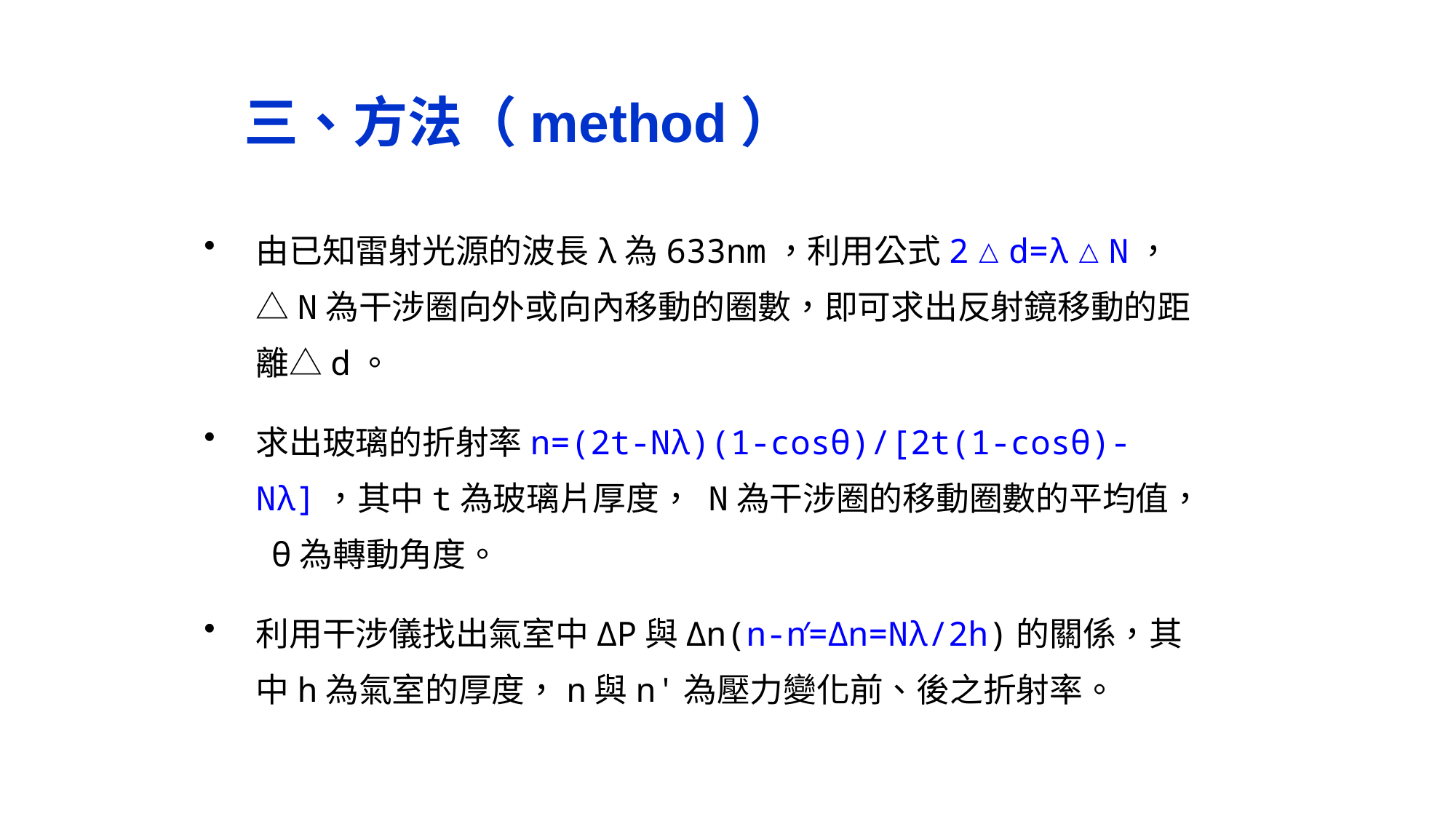

三、方法（method）
由已知雷射光源的波長λ為633nm，利用公式2△d=λ△N，△N為干涉圈向外或向內移動的圈數，即可求出反射鏡移動的距離△d。
求出玻璃的折射率n=(2t-Nλ)(1-cosθ)/[2t(1-cosθ)-Nλ]，其中t為玻璃片厚度， N為干涉圈的移動圈數的平均值， θ為轉動角度。
利用干涉儀找出氣室中ΔP與Δn(n-n′=Δn=Nλ/2h)的關係，其中h為氣室的厚度，n與n'為壓力變化前、後之折射率。